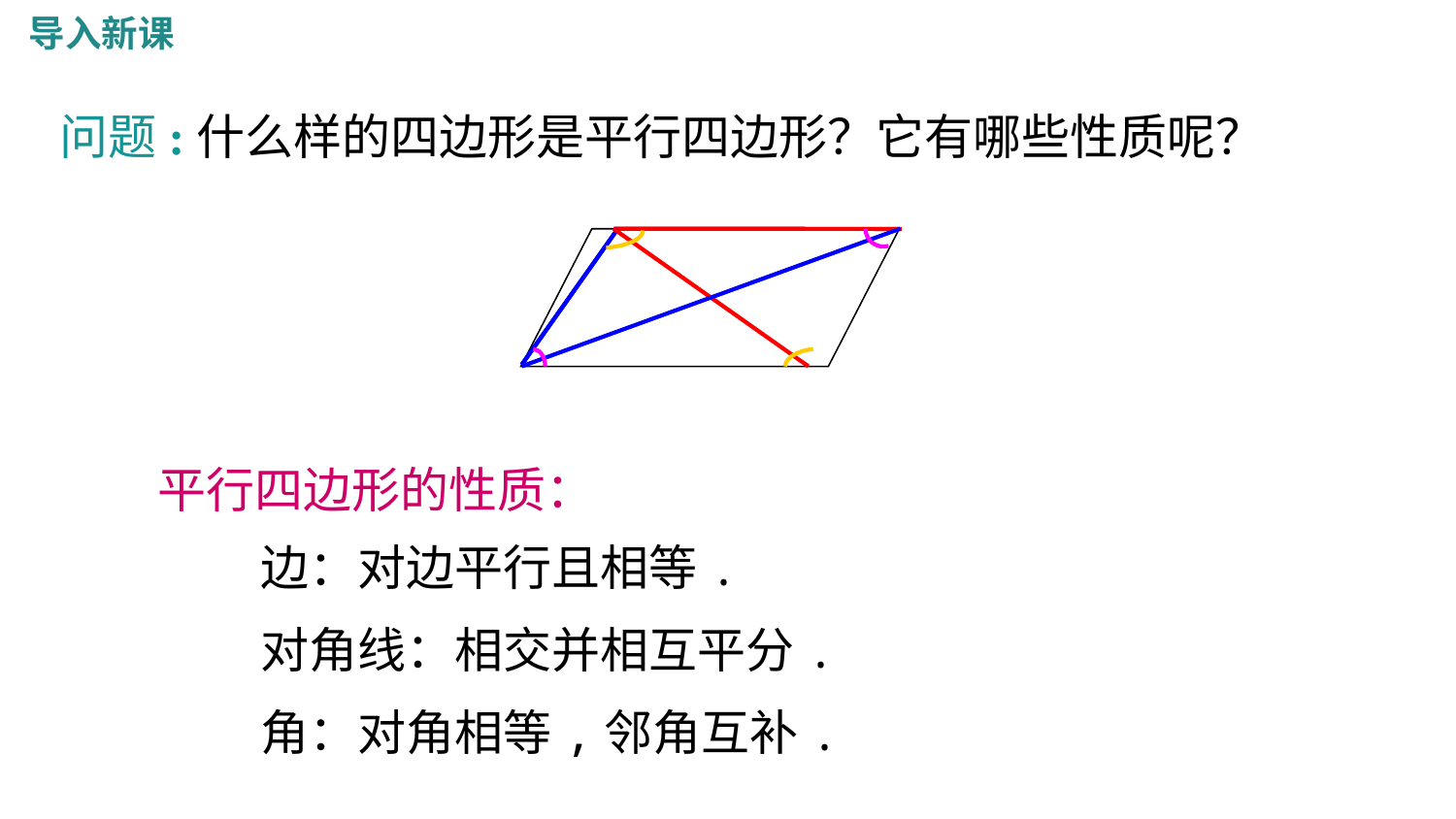

导入新课
问题:什么样的四边形是平行四边形？它有哪些性质呢？

平行四边形的性质：
边：对边平行且相等.
对角线：相交并相互平分.
角：对角相等,邻角互补.